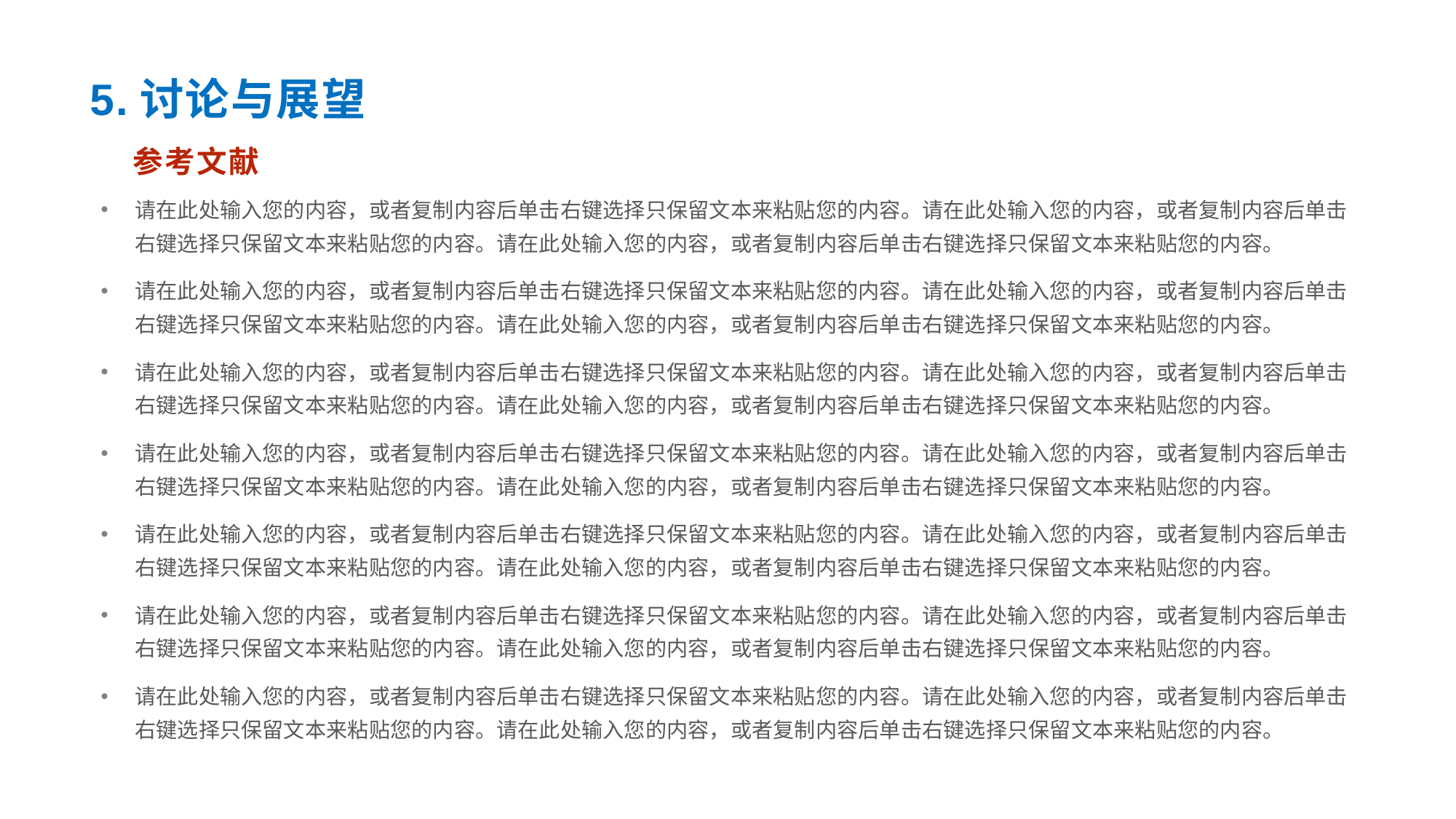

# 5.讨论与展望
参考文献
请在此处输入您的内容，或者复制内容后单击右键选择只保留文本来粘贴您的内容。请在此处输入您的内容，或者复制内容后单击右键选择只保留文本来粘贴您的内容。请在此处输入您的内容，或者复制内容后单击右键选择只保留文本来粘贴您的内容。
请在此处输入您的内容，或者复制内容后单击右键选择只保留文本来粘贴您的内容。请在此处输入您的内容，或者复制内容后单击右键选择只保留文本来粘贴您的内容。请在此处输入您的内容，或者复制内容后单击右键选择只保留文本来粘贴您的内容。
请在此处输入您的内容，或者复制内容后单击右键选择只保留文本来粘贴您的内容。请在此处输入您的内容，或者复制内容后单击右键选择只保留文本来粘贴您的内容。请在此处输入您的内容，或者复制内容后单击右键选择只保留文本来粘贴您的内容。
请在此处输入您的内容，或者复制内容后单击右键选择只保留文本来粘贴您的内容。请在此处输入您的内容，或者复制内容后单击右键选择只保留文本来粘贴您的内容。请在此处输入您的内容，或者复制内容后单击右键选择只保留文本来粘贴您的内容。
请在此处输入您的内容，或者复制内容后单击右键选择只保留文本来粘贴您的内容。请在此处输入您的内容，或者复制内容后单击右键选择只保留文本来粘贴您的内容。请在此处输入您的内容，或者复制内容后单击右键选择只保留文本来粘贴您的内容。
请在此处输入您的内容，或者复制内容后单击右键选择只保留文本来粘贴您的内容。请在此处输入您的内容，或者复制内容后单击右键选择只保留文本来粘贴您的内容。请在此处输入您的内容，或者复制内容后单击右键选择只保留文本来粘贴您的内容。
请在此处输入您的内容，或者复制内容后单击右键选择只保留文本来粘贴您的内容。请在此处输入您的内容，或者复制内容后单击右键选择只保留文本来粘贴您的内容。请在此处输入您的内容，或者复制内容后单击右键选择只保留文本来粘贴您的内容。